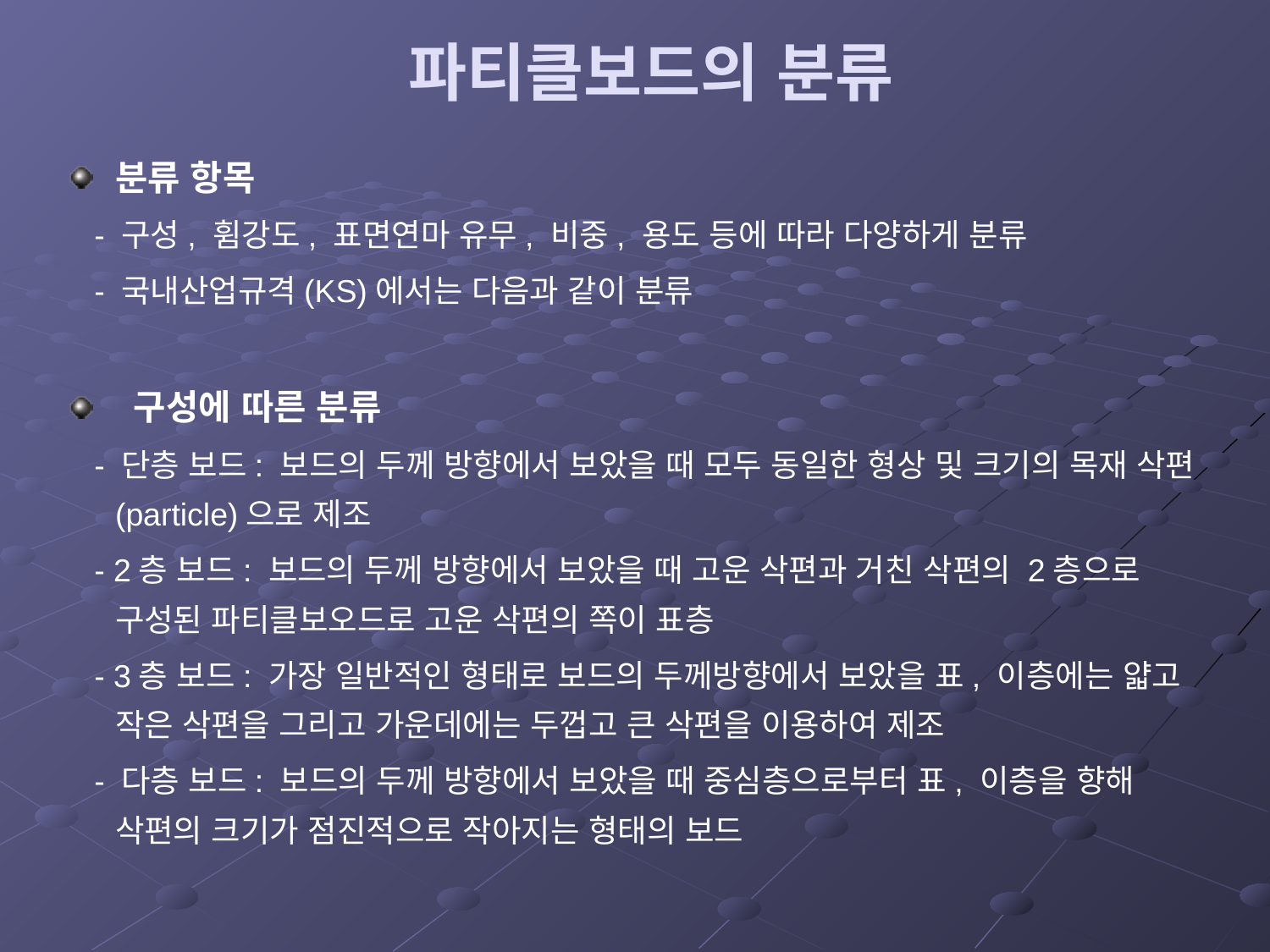

# 파티클보드의 분류
분류 항목
   - 구성, 휨강도, 표면연마 유무, 비중, 용도 등에 따라 다양하게 분류
   - 국내산업규격(KS)에서는 다음과 같이 분류

 구성에 따른 분류
   - 단층 보드: 보드의 두께 방향에서 보았을 때 모두 동일한 형상 및 크기의 목재 삭편(particle)으로 제조
   - 2층 보드: 보드의 두께 방향에서 보았을 때 고운 삭편과 거친 삭편의 2층으로 구성된 파티클보오드로 고운 삭편의 쪽이 표층
   - 3층 보드: 가장 일반적인 형태로 보드의 두께방향에서 보았을 표, 이층에는 얇고 작은 삭편을 그리고 가운데에는 두껍고 큰 삭편을 이용하여 제조
   - 다층 보드: 보드의 두께 방향에서 보았을 때 중심층으로부터 표, 이층을 향해 삭편의 크기가 점진적으로 작아지는 형태의 보드